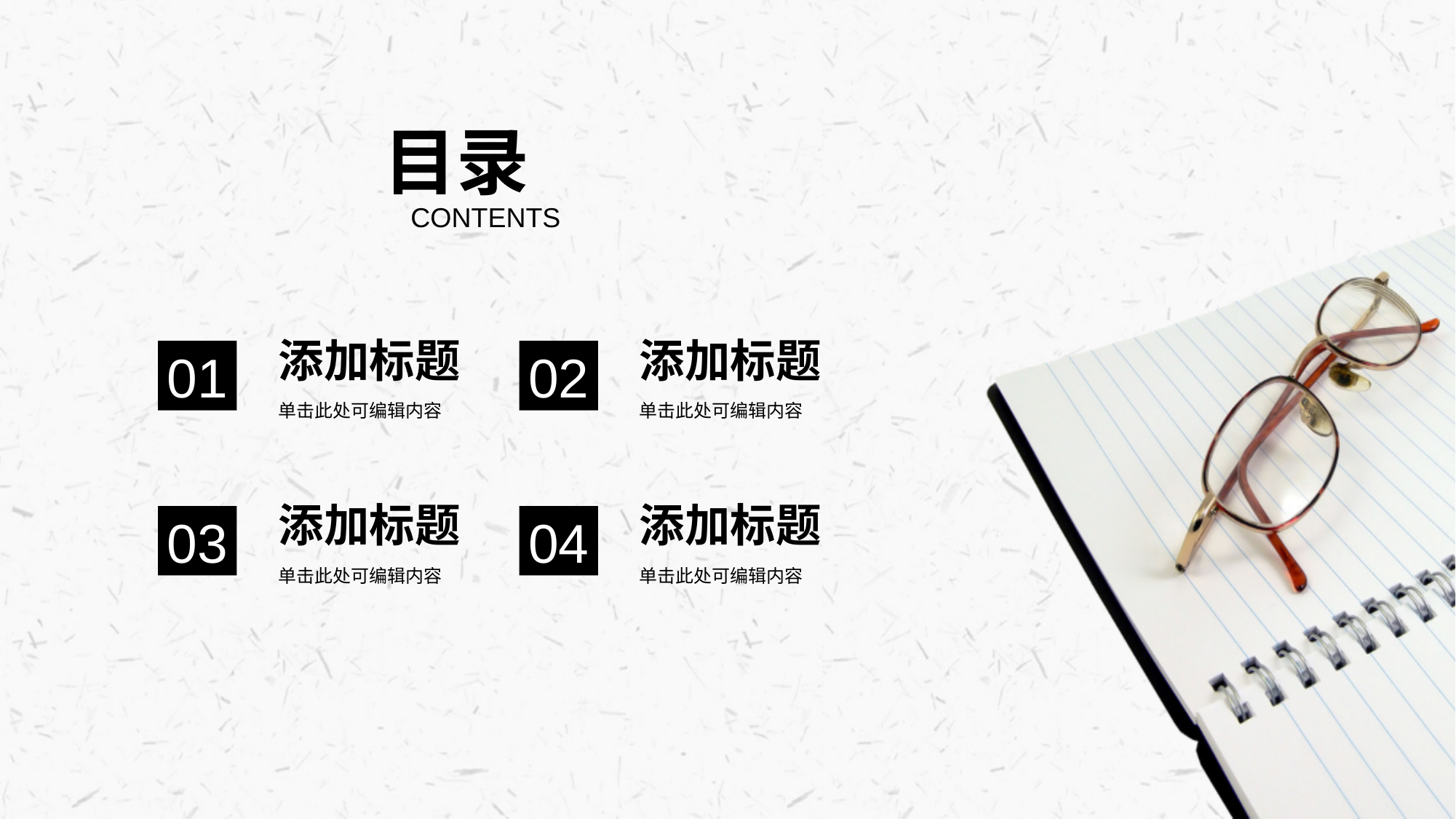

目录
CONTENTS
添加标题
01
单击此处可编辑内容
添加标题
02
单击此处可编辑内容
添加标题
03
单击此处可编辑内容
添加标题
04
单击此处可编辑内容